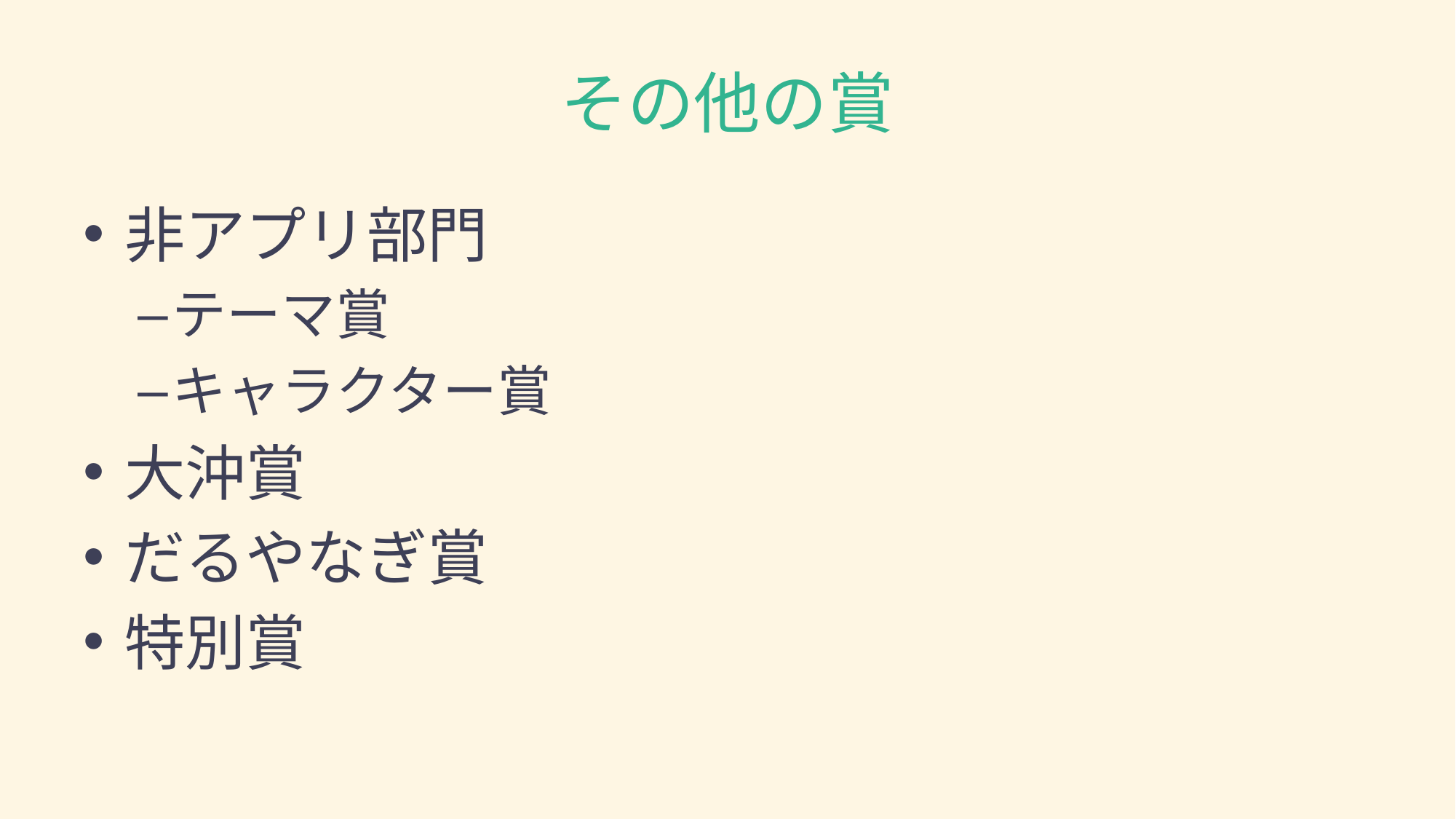

# その他の賞
非アプリ部門
テーマ賞
キャラクター賞
大沖賞
だるやなぎ賞
特別賞